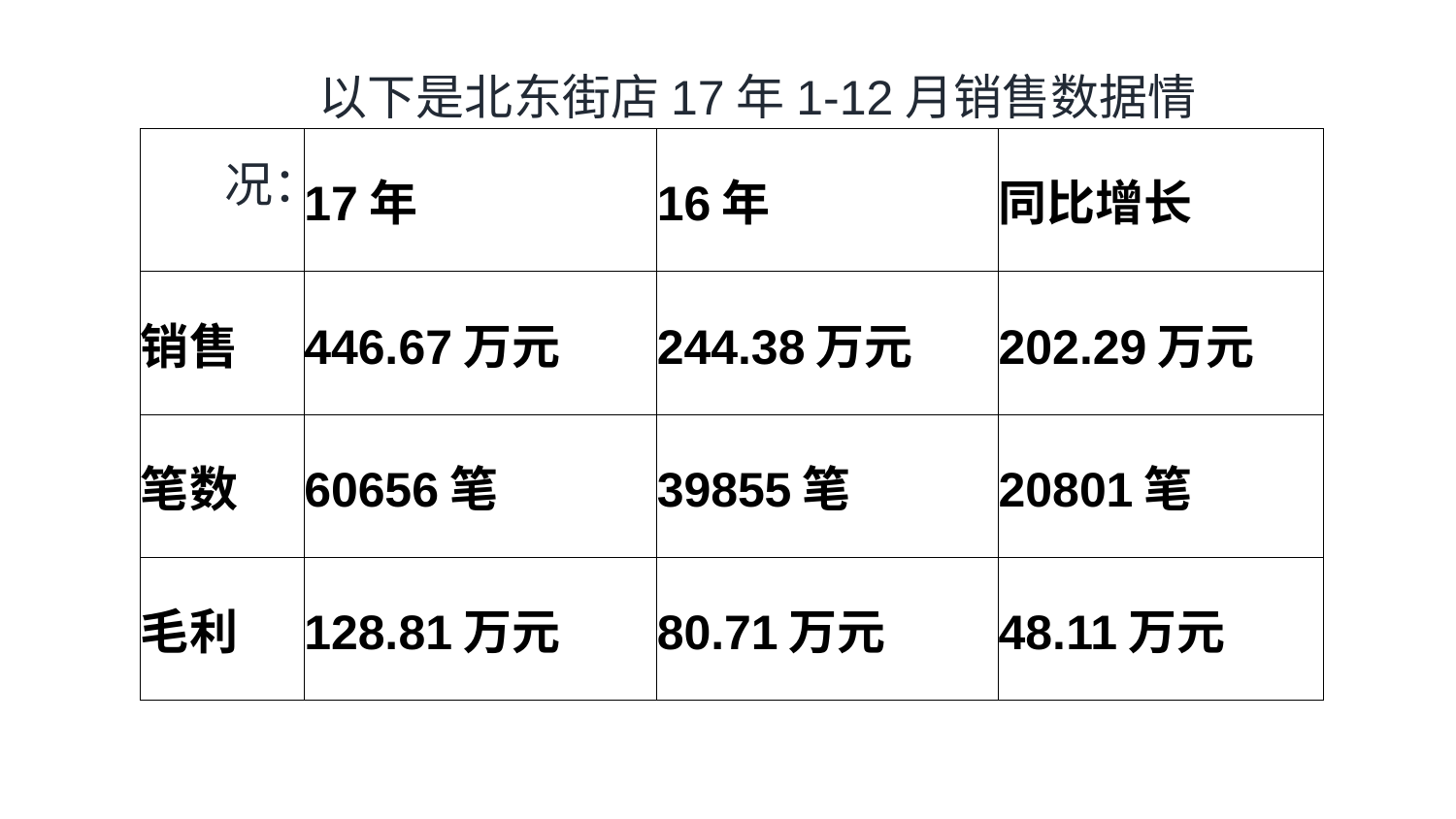

以下是北东街店17年1-12月销售数据情况：
|  | 17年 | 16年 | 同比增长 |
| --- | --- | --- | --- |
| 销售 | 446.67万元 | 244.38万元 | 202.29万元 |
| 笔数 | 60656笔 | 39855笔 | 20801笔 |
| 毛利 | 128.81万元 | 80.71万元 | 48.11万元 |